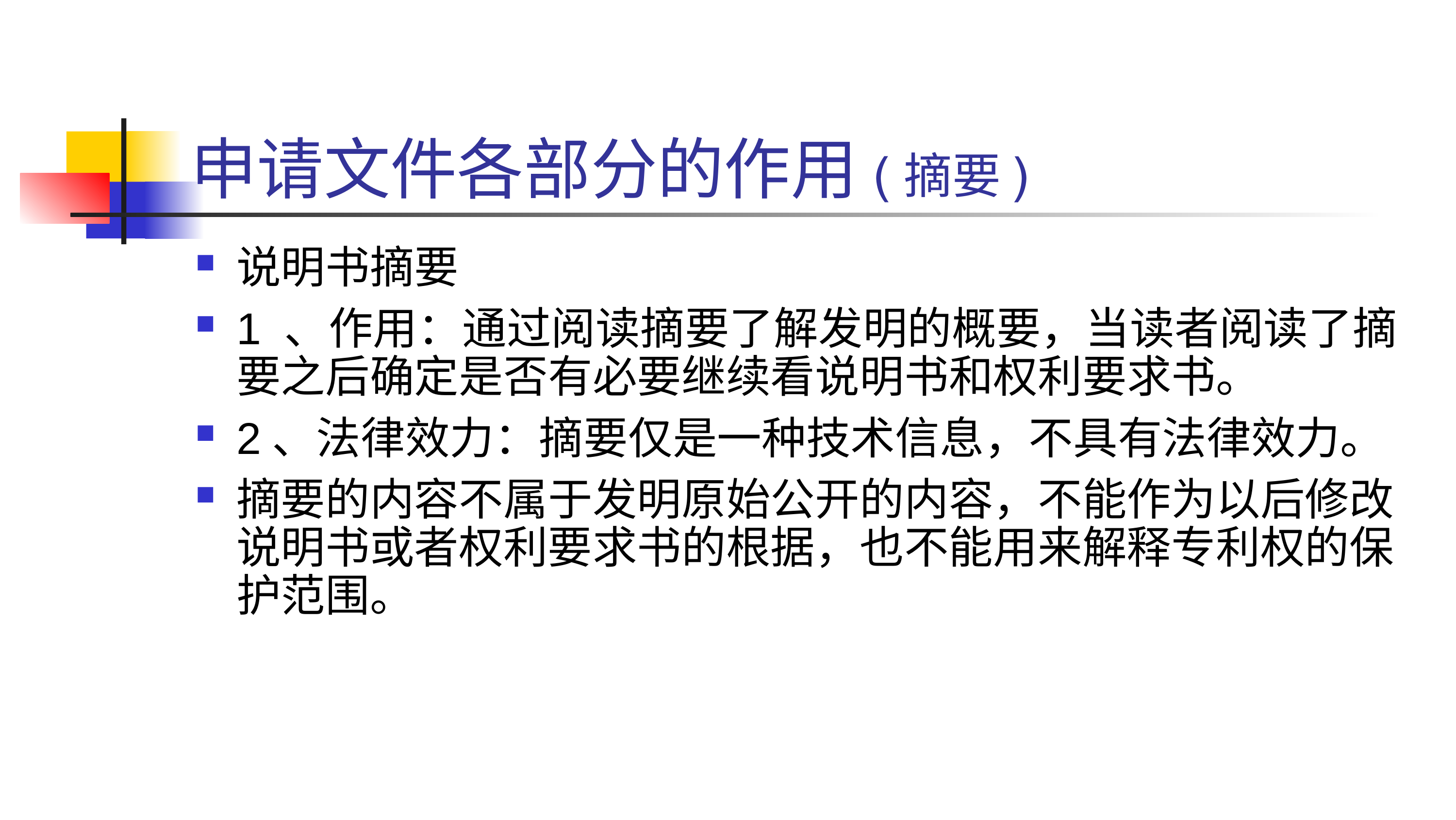

# 申请文件各部分的作用(摘要)
说明书摘要
1 、作用：通过阅读摘要了解发明的概要，当读者阅读了摘要之后确定是否有必要继续看说明书和权利要求书。
2、法律效力：摘要仅是一种技术信息，不具有法律效力。
摘要的内容不属于发明原始公开的内容，不能作为以后修改说明书或者权利要求书的根据，也不能用来解释专利权的保护范围。